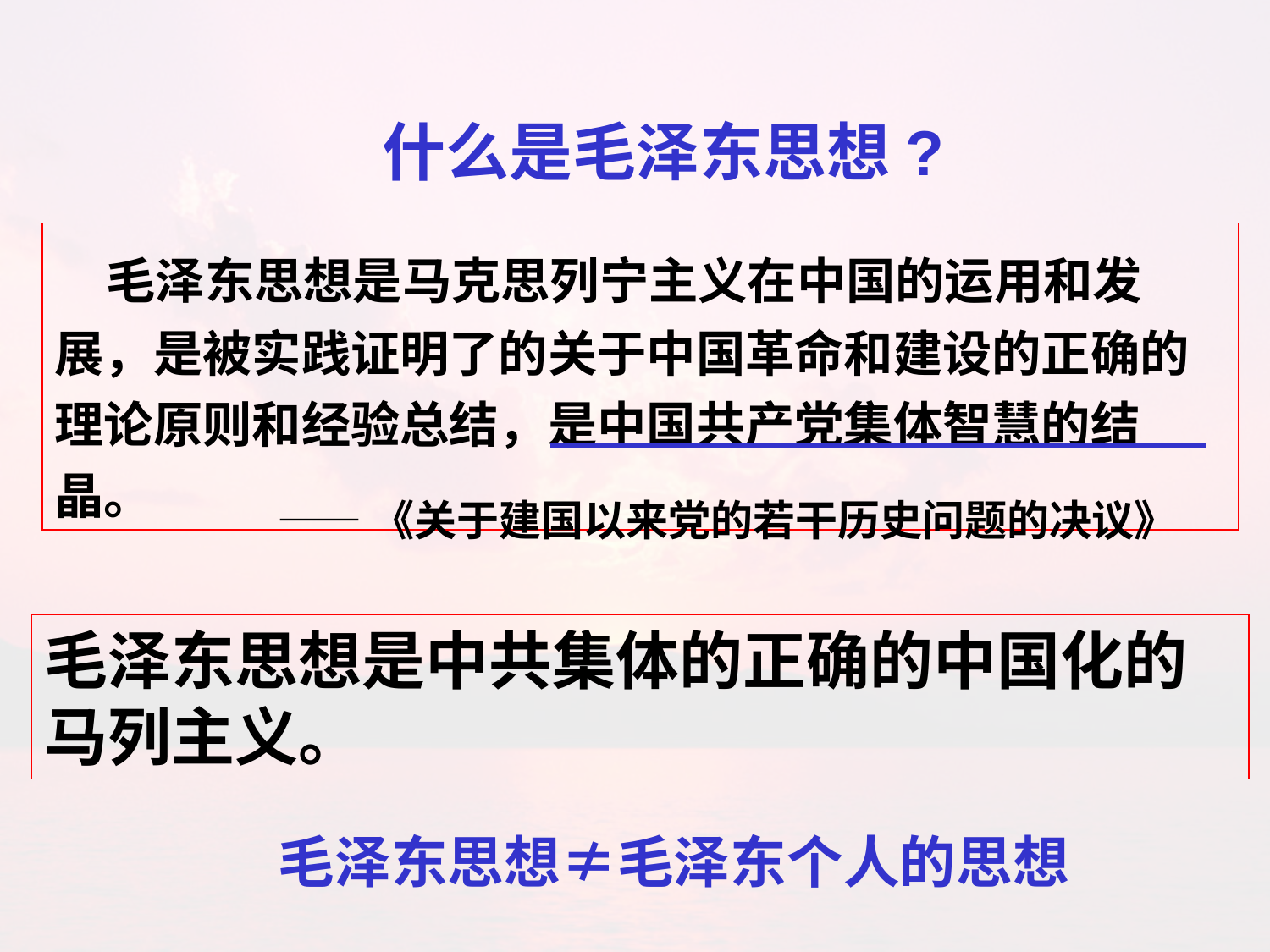

什么是毛泽东思想?
   毛泽东思想是马克思列宁主义在中国的运用和发展，是被实践证明了的关于中国革命和建设的正确的理论原则和经验总结，是中国共产党集体智慧的结晶。
——《关于建国以来党的若干历史问题的决议》
毛泽东思想是中共集体的正确的中国化的马列主义。
毛泽东思想≠毛泽东个人的思想